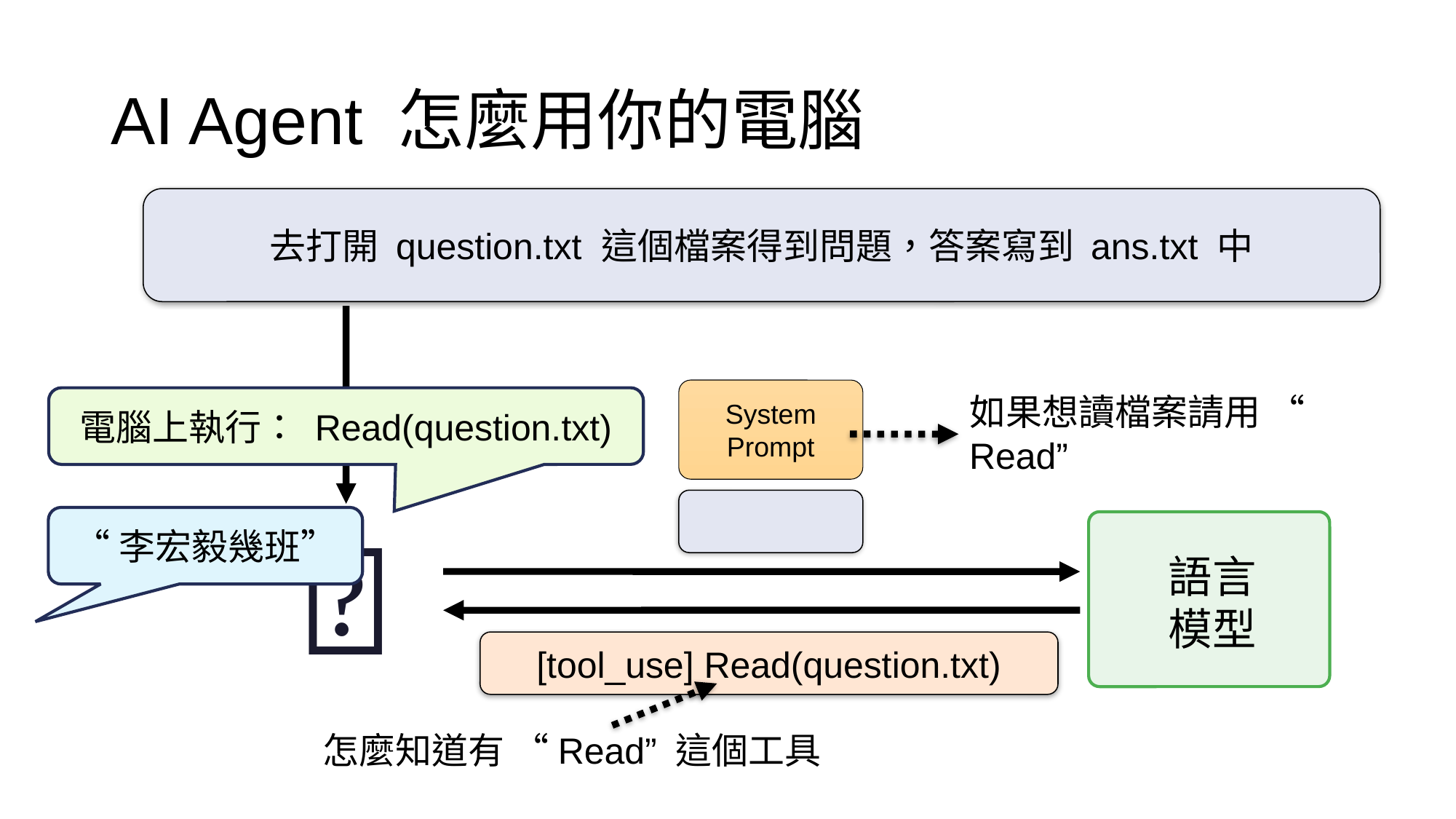

# AI Agent 怎麼用你的電腦
去打開 question.txt 這個檔案得到問題，答案寫到 ans.txt 中

System Prompt
如果想讀檔案請用 “Read”
電腦上執行： Read(question.txt)

🦞
“李宏毅幾班”

語言
模型

[tool_use] Read(question.txt)

怎麼知道有 “Read” 這個工具